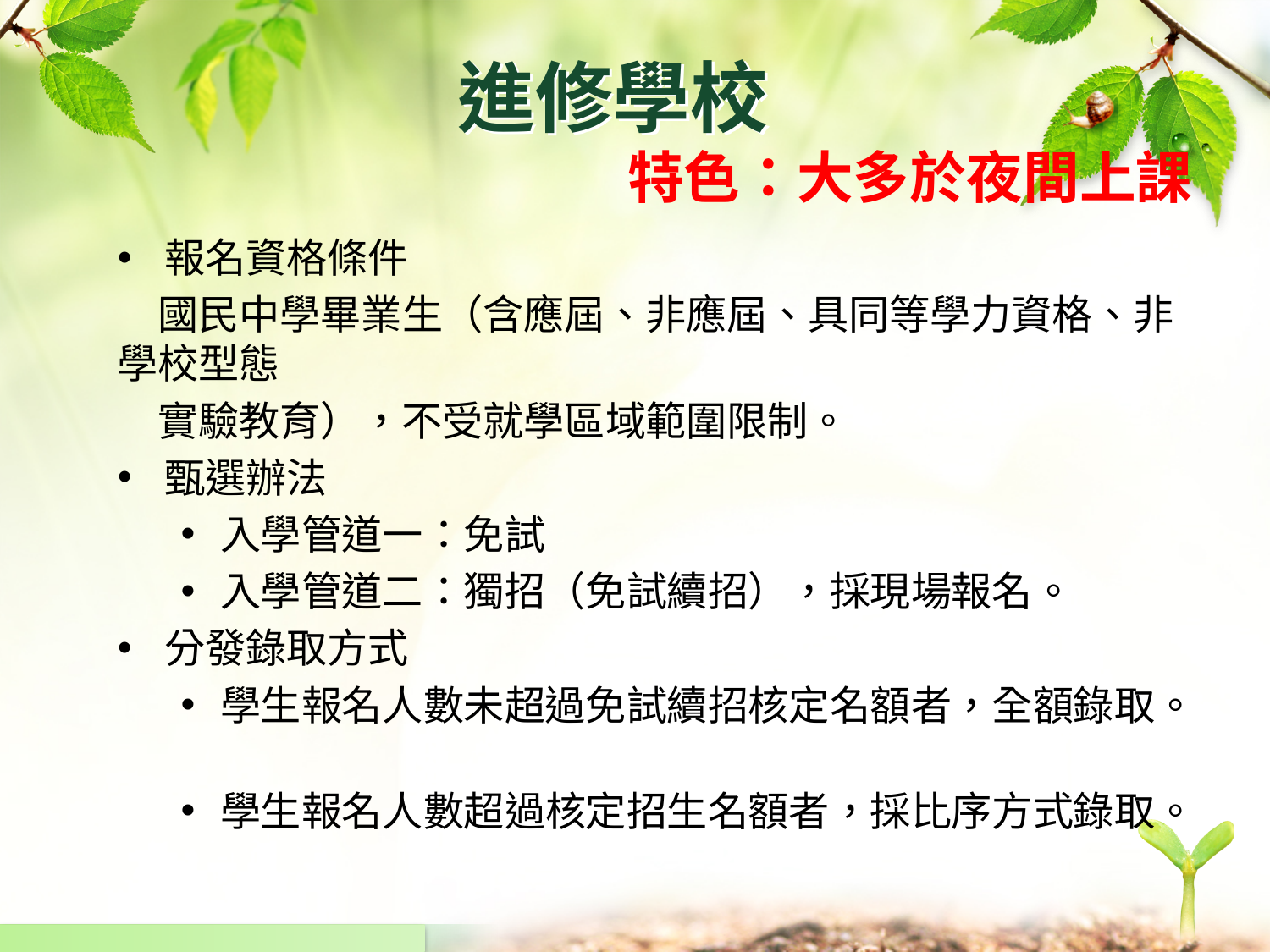

# 進修學校
特色：大多於夜間上課
報名資格條件
　國民中學畢業生（含應屆、非應屆、具同等學力資格、非學校型態
　實驗教育），不受就學區域範圍限制。
甄選辦法
入學管道一：免試
入學管道二：獨招（免試續招），採現場報名。
分發錄取方式
學生報名人數未超過免試續招核定名額者，全額錄取。
學生報名人數超過核定招生名額者，採比序方式錄取。